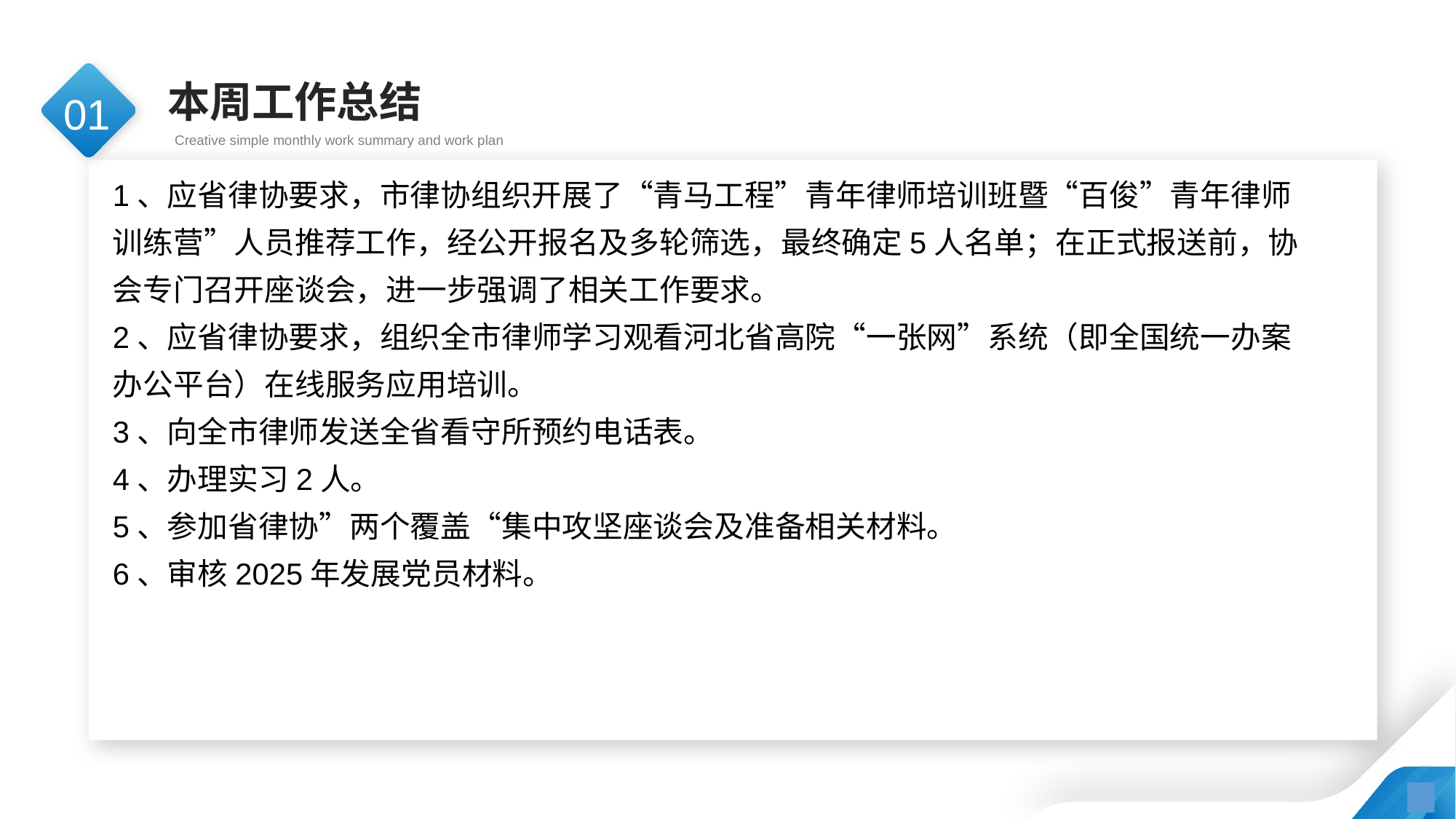

本周工作总结

01
1、应省律协要求，市律协组织开展了“青马工程”青年律师培训班暨“百俊”青年律师训练营”人员推荐工作，经公开报名及多轮筛选，最终确定5人名单；在正式报送前，协会专门召开座谈会，进一步强调了相关工作要求。
2、应省律协要求，组织全市律师学习观看河北省高院“一张网”系统（即全国统一办案办公平台）在线服务应用培训。
3、向全市律师发送全省看守所预约电话表。
4、办理实习2人。
5、参加省律协”两个覆盖“集中攻坚座谈会及准备相关材料。
6、审核2025年发展党员材料。